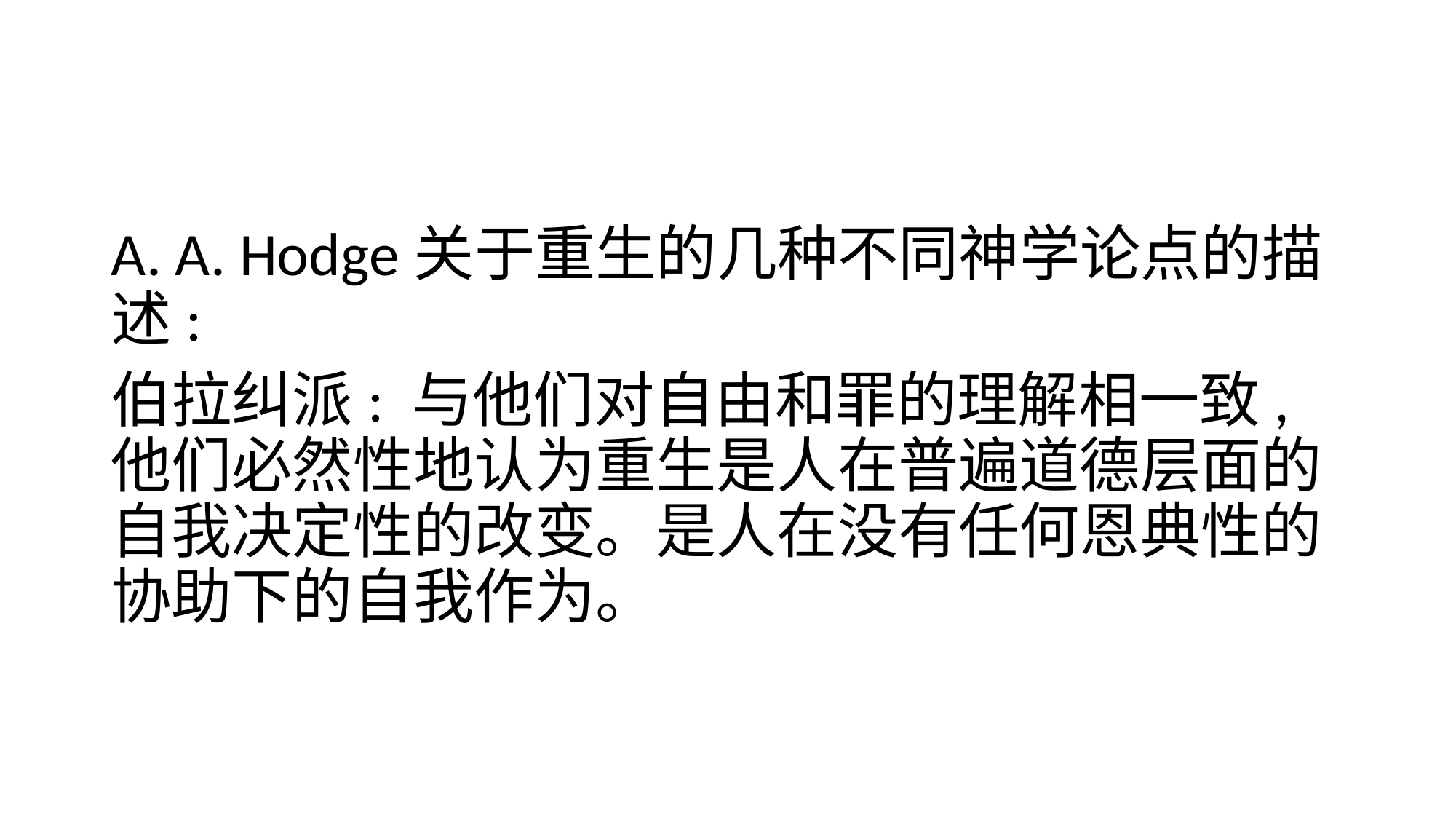

#
A. A. Hodge关于重生的几种不同神学论点的描述:
伯拉纠派: 与他们对自由和罪的理解相一致,他们必然性地认为重生是人在普遍道德层面的自我决定性的改变。是人在没有任何恩典性的协助下的自我作为。